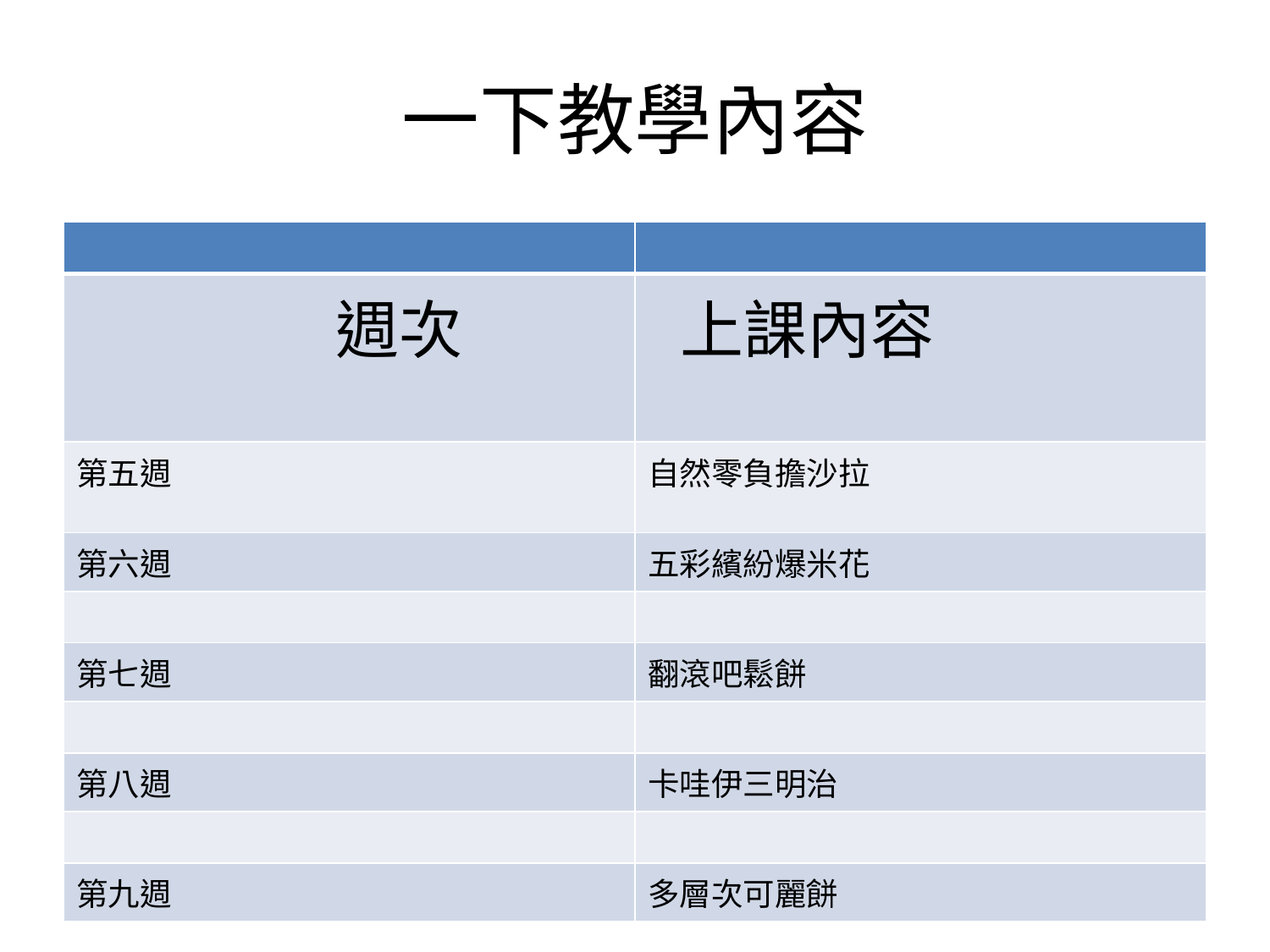

# 一下教學內容
|  |  |
| --- | --- |
| 週次 | 上課內容 |
| 第五週 | 自然零負擔沙拉 |
| 第六週 | 五彩繽紛爆米花 |
|  |  |
| 第七週 | 翻滾吧鬆餅 |
|  |  |
| 第八週 | 卡哇伊三明治 |
|  |  |
| 第九週 | 多層次可麗餅 |